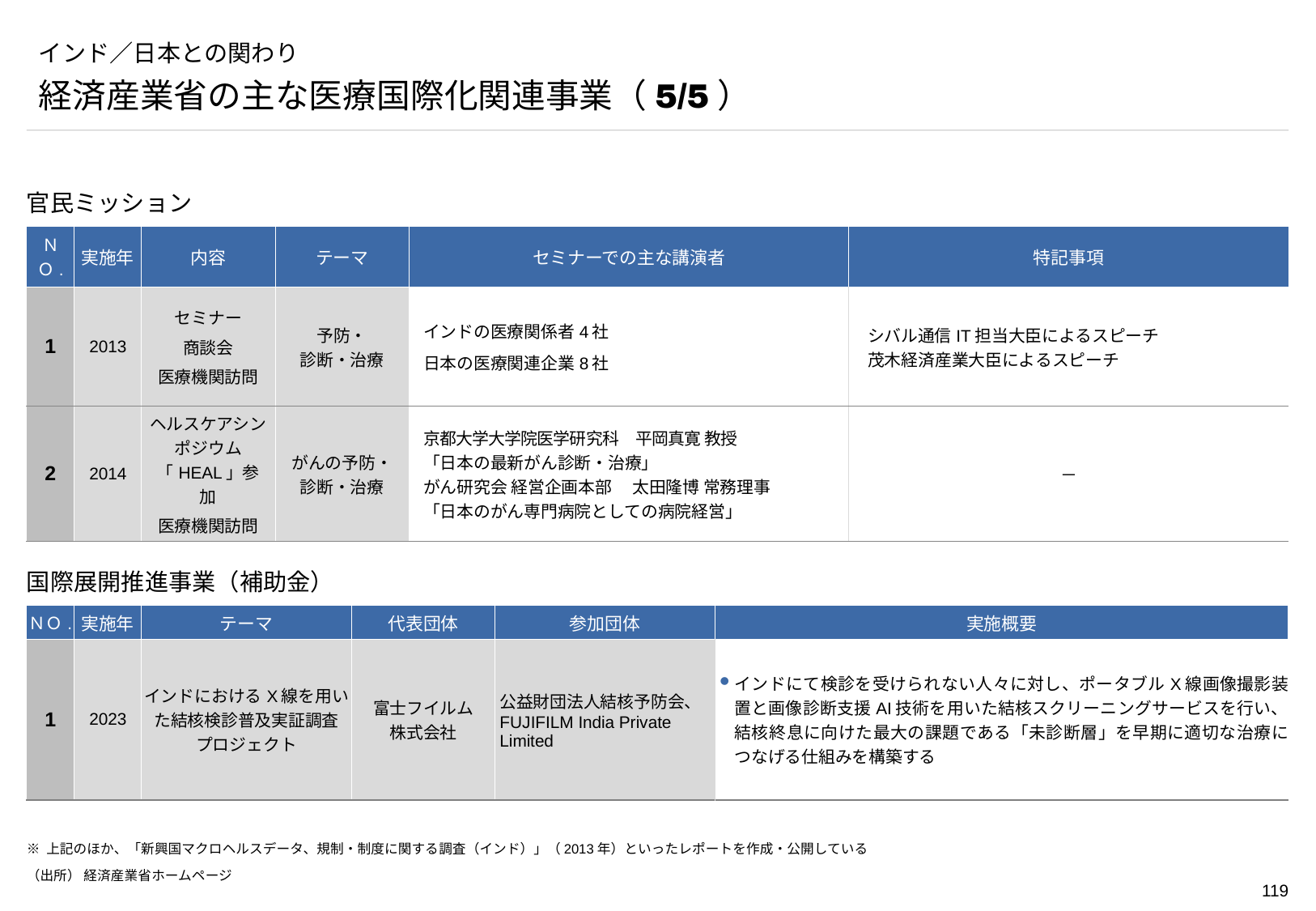

# インド／日本との関わり
経済産業省の主な医療国際化関連事業（5/5）
官民ミッション
| ＮＯ. | 実施年 | 内容 | テーマ | セミナーでの主な講演者 | 特記事項 |
| --- | --- | --- | --- | --- | --- |
| 1 | 2013 | セミナー 商談会 医療機関訪問 | 予防・ 診断・治療 | インドの医療関係者4社 日本の医療関連企業8社 | シバル通信IT担当大臣によるスピーチ 茂木経済産業大臣によるスピーチ |
| 2 | 2014 | ヘルスケアシンポジウム「HEAL」参加 医療機関訪問 | がんの予防・ 診断・治療 | 京都大学大学院医学研究科　平岡真寛 教授 「日本の最新がん診断・治療」 がん研究会 経営企画本部 　太田隆博 常務理事 「日本のがん専門病院としての病院経営」 | － |
国際展開推進事業（補助金）
| ＮＯ. | 実施年 | テーマ | 代表団体 | 参加団体 | 実施概要 |
| --- | --- | --- | --- | --- | --- |
| 1 | 2023 | インドにおけるX線を用いた結核検診普及実証調査 プロジェクト | 富士フイルム 株式会社 | 公益財団法人結核予防会、FUJIFILM India Private Limited | インドにて検診を受けられない人々に対し、ポータブルX線画像撮影装置と画像診断支援AI技術を用いた結核スクリーニングサービスを行い、結核終息に向けた最大の課題である「未診断層」を早期に適切な治療につなげる仕組みを構築する |
※ 上記のほか、「新興国マクロヘルスデータ、規制・制度に関する調査（インド）」（2013年）といったレポートを作成・公開している
（出所） 経済産業省ホームページ